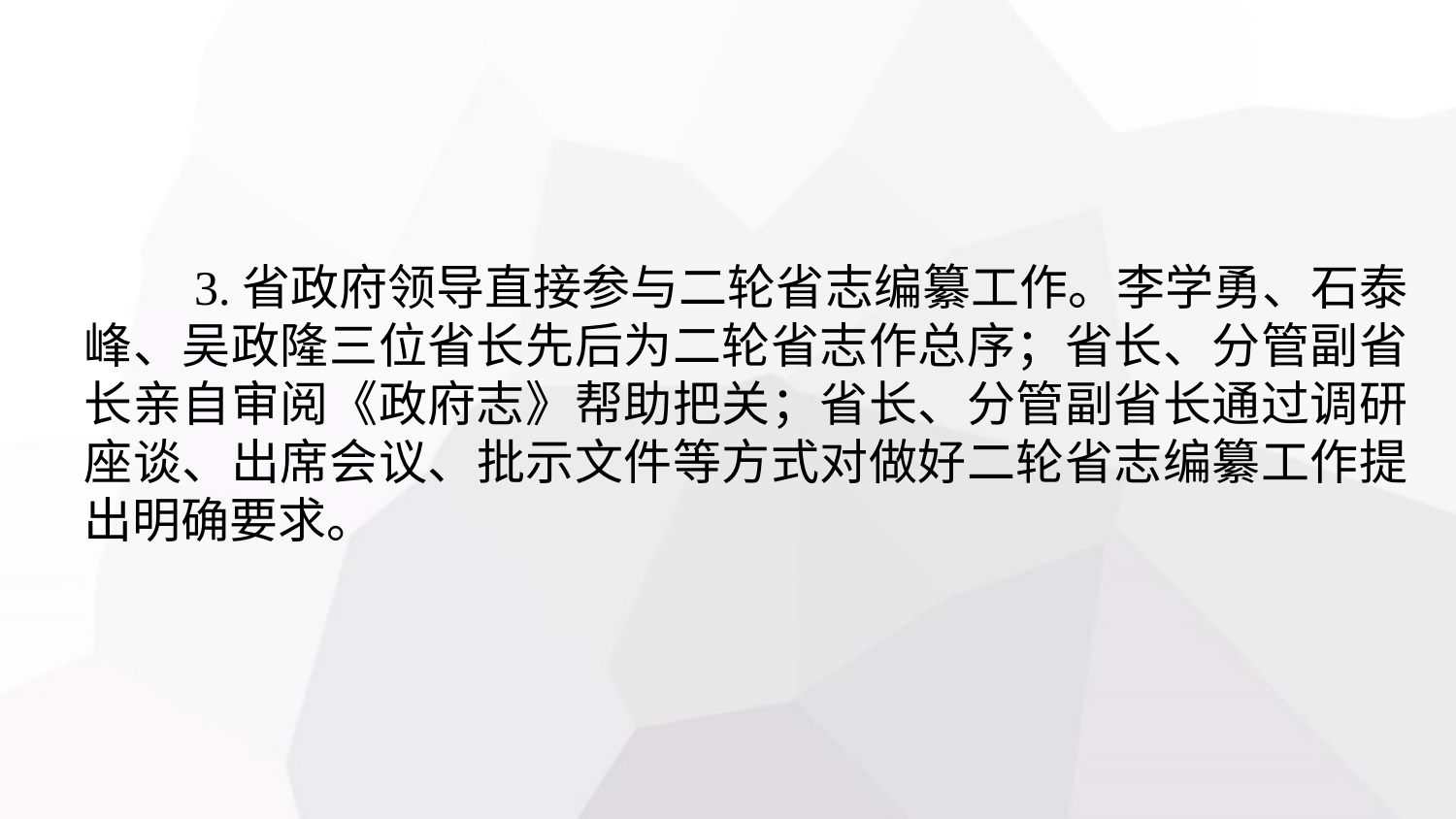

3.省政府领导直接参与二轮省志编纂工作。李学勇、石泰峰、吴政隆三位省长先后为二轮省志作总序；省长、分管副省长亲自审阅《政府志》帮助把关；省长、分管副省长通过调研座谈、出席会议、批示文件等方式对做好二轮省志编纂工作提出明确要求。